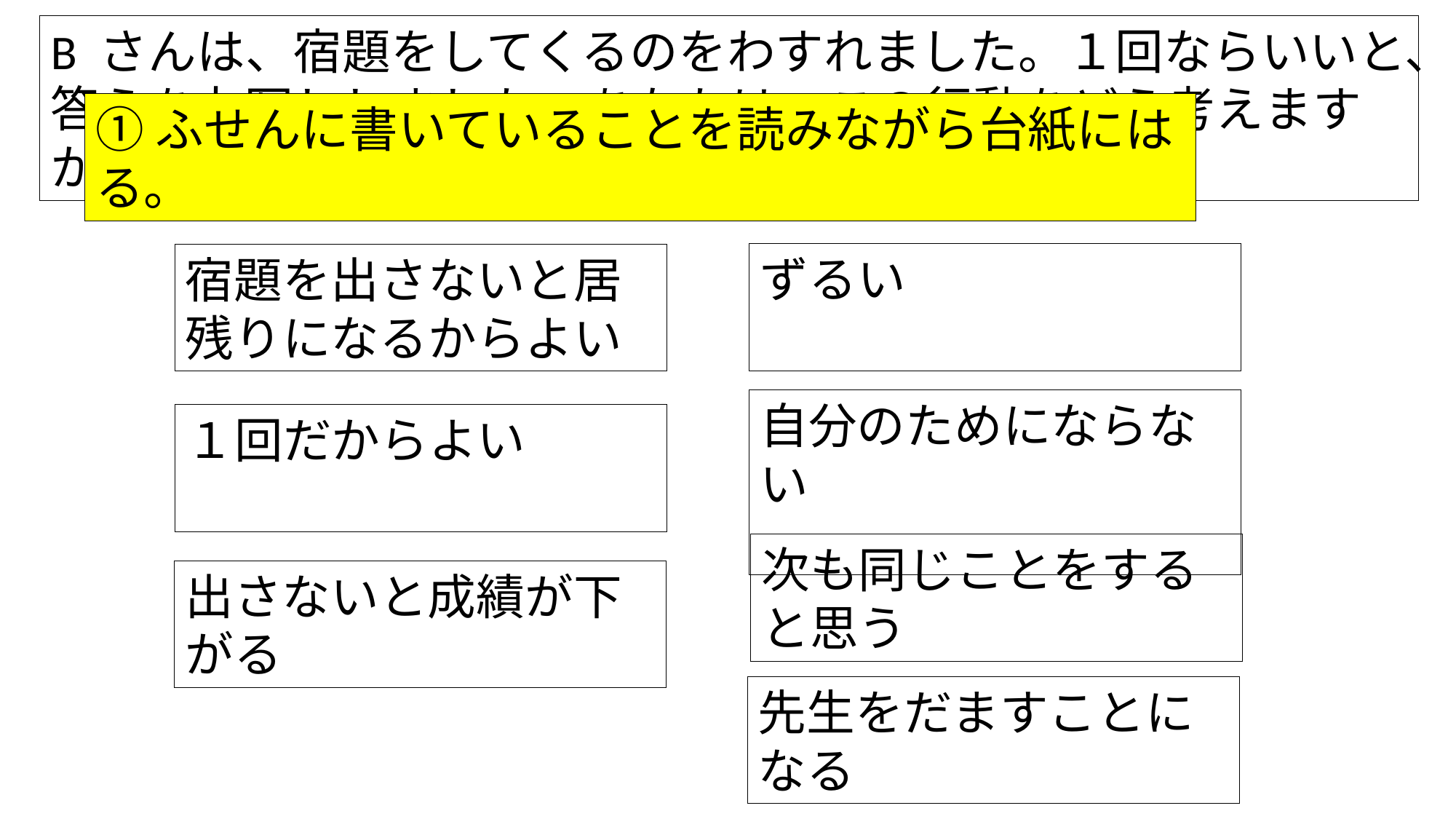

B さんは、宿題をしてくるのをわすれました。１回ならいいと、答えを丸写ししました。あなたは、この行動をどう考えますか？
①ふせんに書いていることを読みながら台紙にはる。
反対
賛成
ずるい

宿題を出さないと居残りになるからよい
自分のためにならない

１回だからよい

次も同じことをすると思う
出さないと成績が下がる
先生をだますことになる